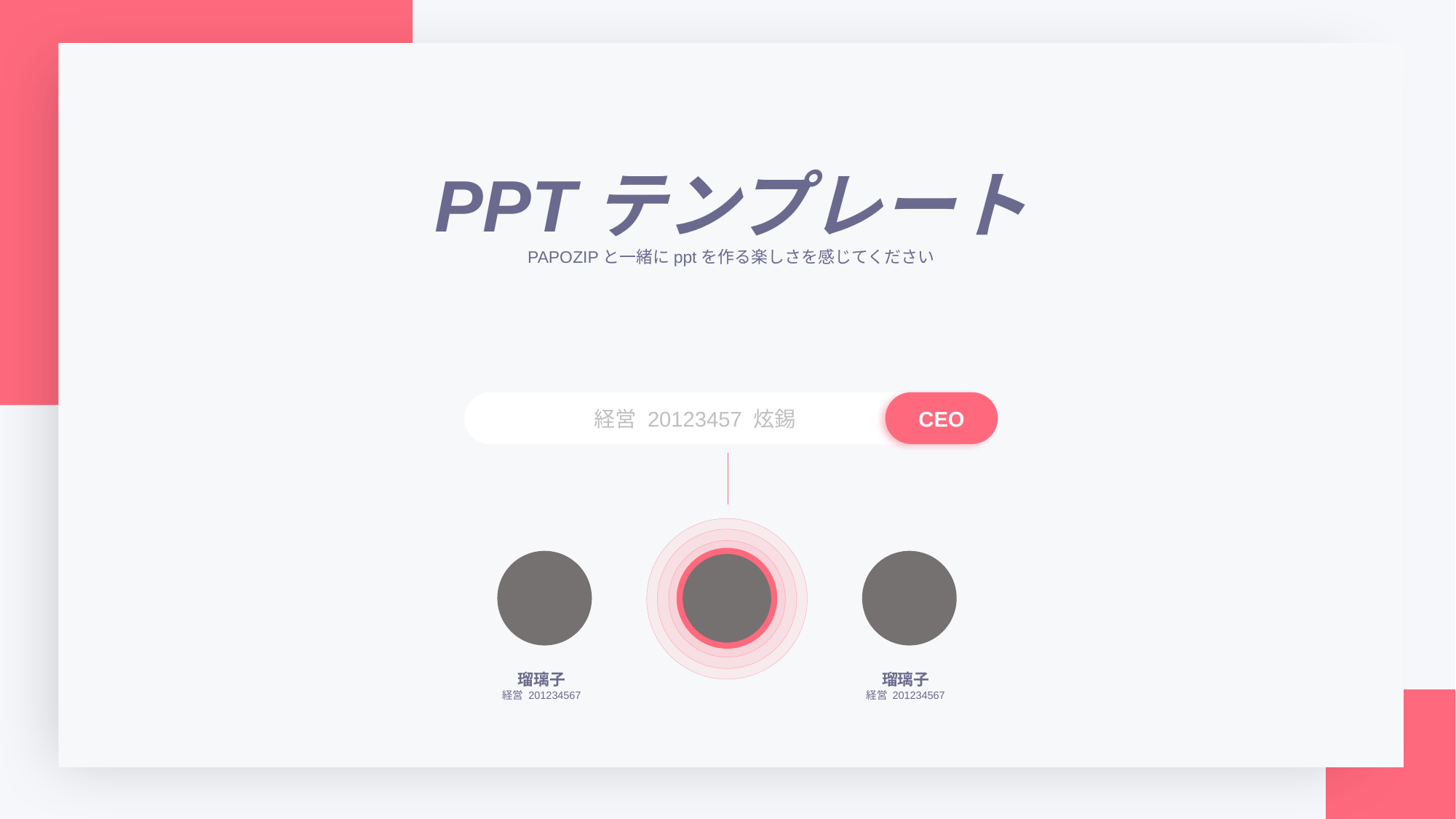

PPTテンプレート
PAPOZIPと一緒にpptを作る楽しさを感じてください
CEO
経営 20123457 炫錫

瑠璃子
経営 201234567
瑠璃子
経営 201234567